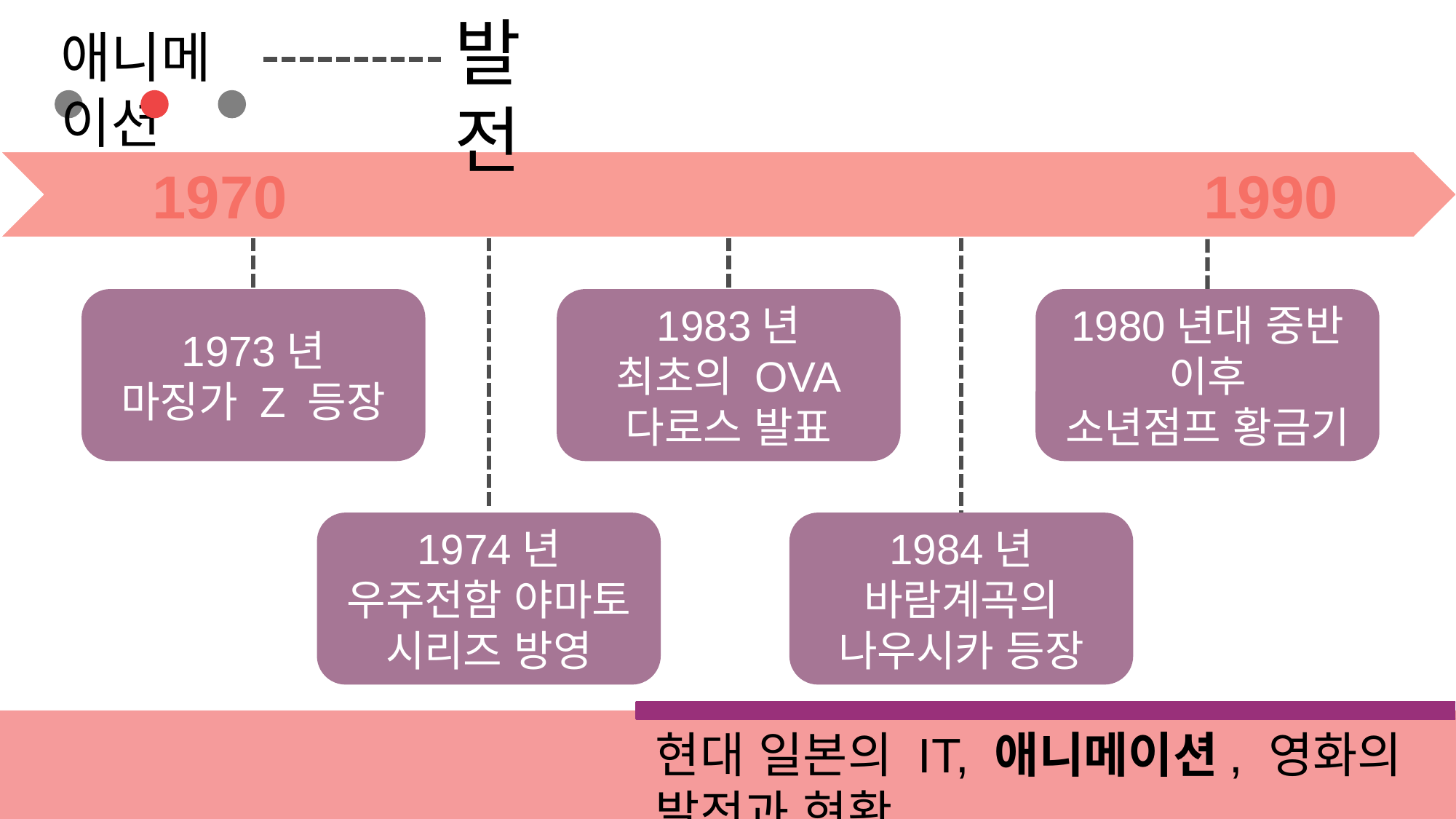

발전
애니메이션

  1970　                　　　　　　　　　　1990
1973년
마징가 Z 등장
1983년
최초의 OVA
다로스 발표
1980년대 중반 이후
소년점프 황금기
1974년
우주전함 야마토
시리즈 방영
1984년
바람계곡의
나우시카 등장

현대 일본의 IT, 애니메이션, 영화의 발전과 현황